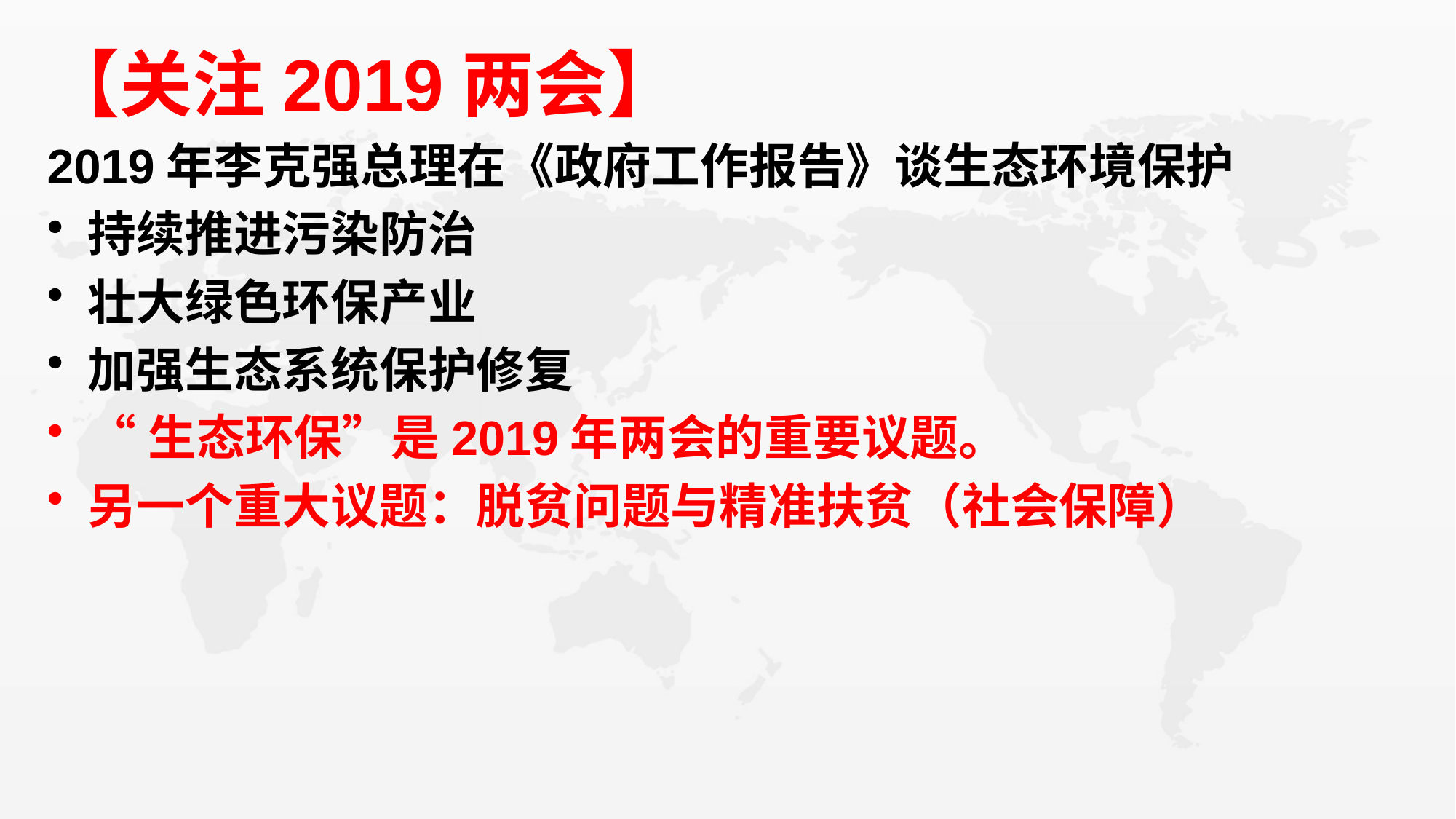

# 【关注2019两会】
2019年李克强总理在《政府工作报告》谈生态环境保护
持续推进污染防治
壮大绿色环保产业
加强生态系统保护修复
“生态环保”是2019年两会的重要议题。
另一个重大议题：脱贫问题与精准扶贫（社会保障）